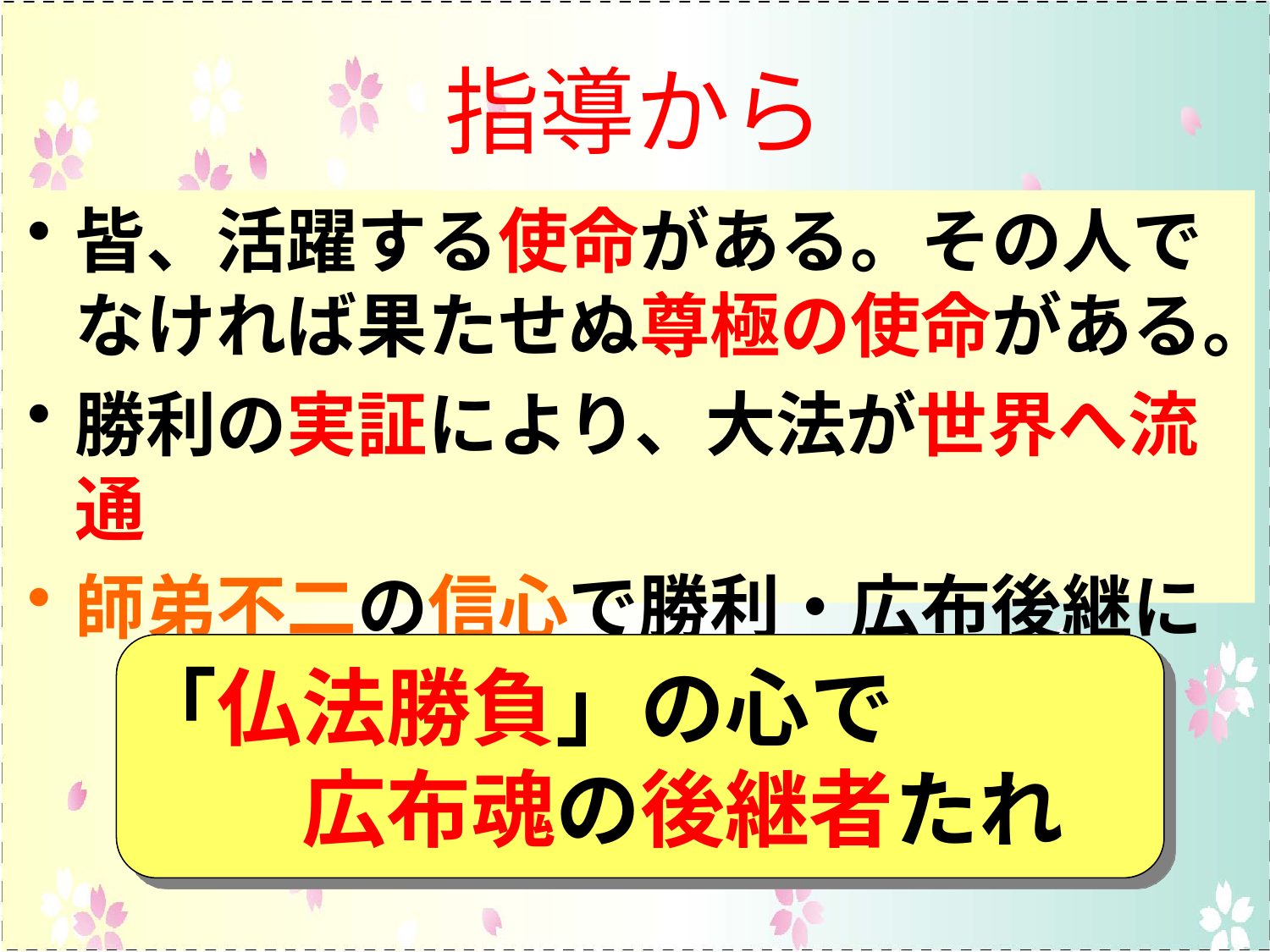

# 指導から
皆、活躍する使命がある。その人でなければ果たせぬ尊極の使命がある。
勝利の実証により、大法が世界へ流通
師弟不二の信心で勝利・広布後継に
「仏法勝負」の心で
　広布魂の後継者たれ